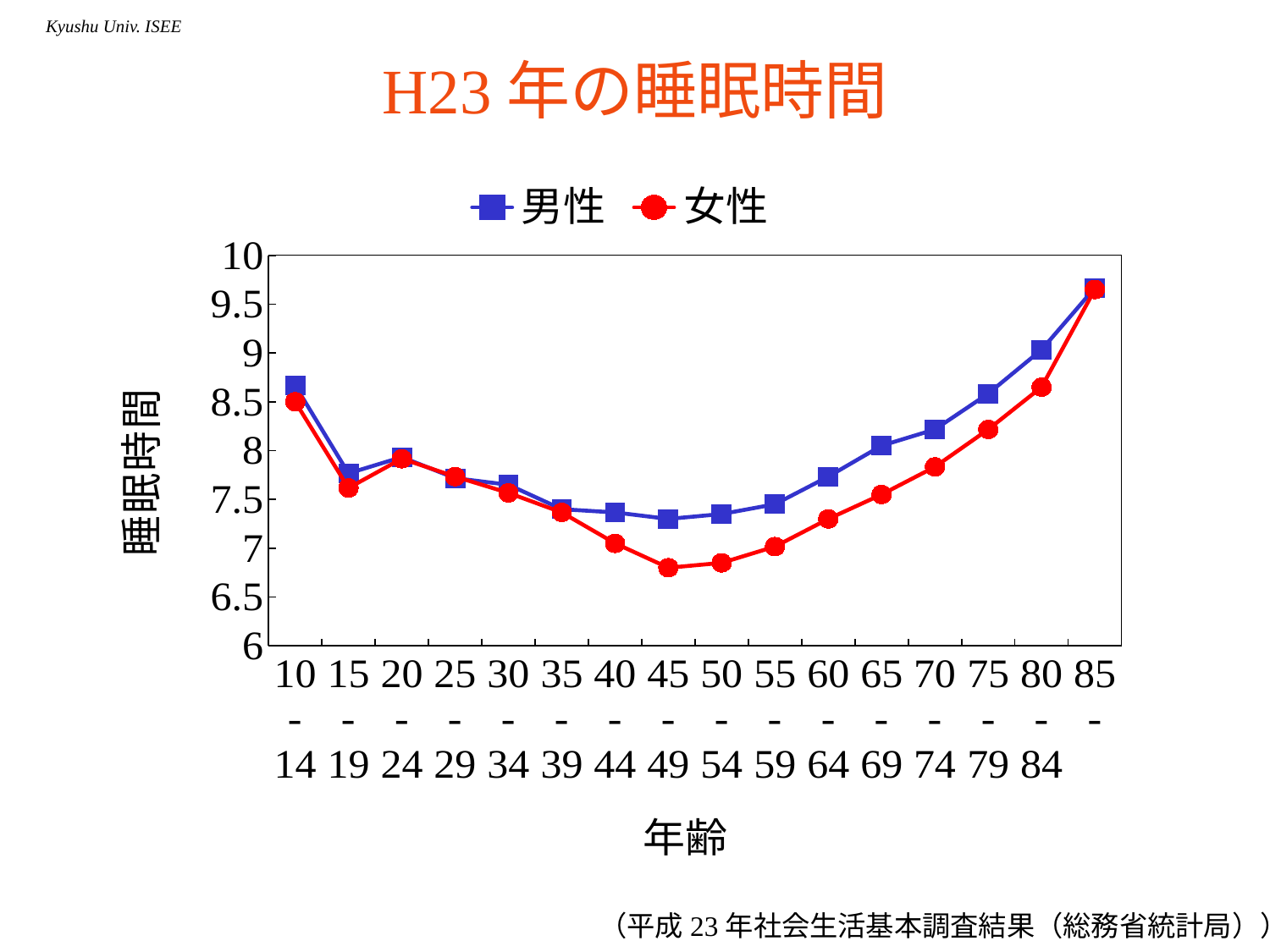

# H23年の睡眠時間

### Chart

| Category | 男性 | 女性 |
|---|---|---|
| 10-14 | 8.66666666666667 | 8.500000000000002 |
| 15-19 | 7.766666666666666 | 7.616666666666667 |
| 20-24 | 7.93333333333334 | 7.916666666666666 |
| 25-29 | 7.716666666666665 | 7.73333333333334 |
| 30-34 | 7.649999999999998 | 7.566666666666666 |
| 35-39 | 7.4 | 7.366666666666666 |
| 40-44 | 7.366666666666666 | 7.050000000000001 |
| 45-49 | 7.3 | 6.800000000000001 |
| 50-54 | 7.35 | 6.85 |
| 55-59 | 7.45 | 7.016666666666666 |
| 60-64 | 7.73333333333334 | 7.3 |
| 65-69 | 8.05 | 7.55 |
| 70-74 | 8.21666666666667 | 7.833333333333332 |
| 75-79 | 8.583333333333332 | 8.21666666666667 |
| 80-84 | 9.033333333333333 | 8.65 |
| 85- | 9.66666666666667 | 9.65 |
（平成23年社会生活基本調査結果（総務省統計局））